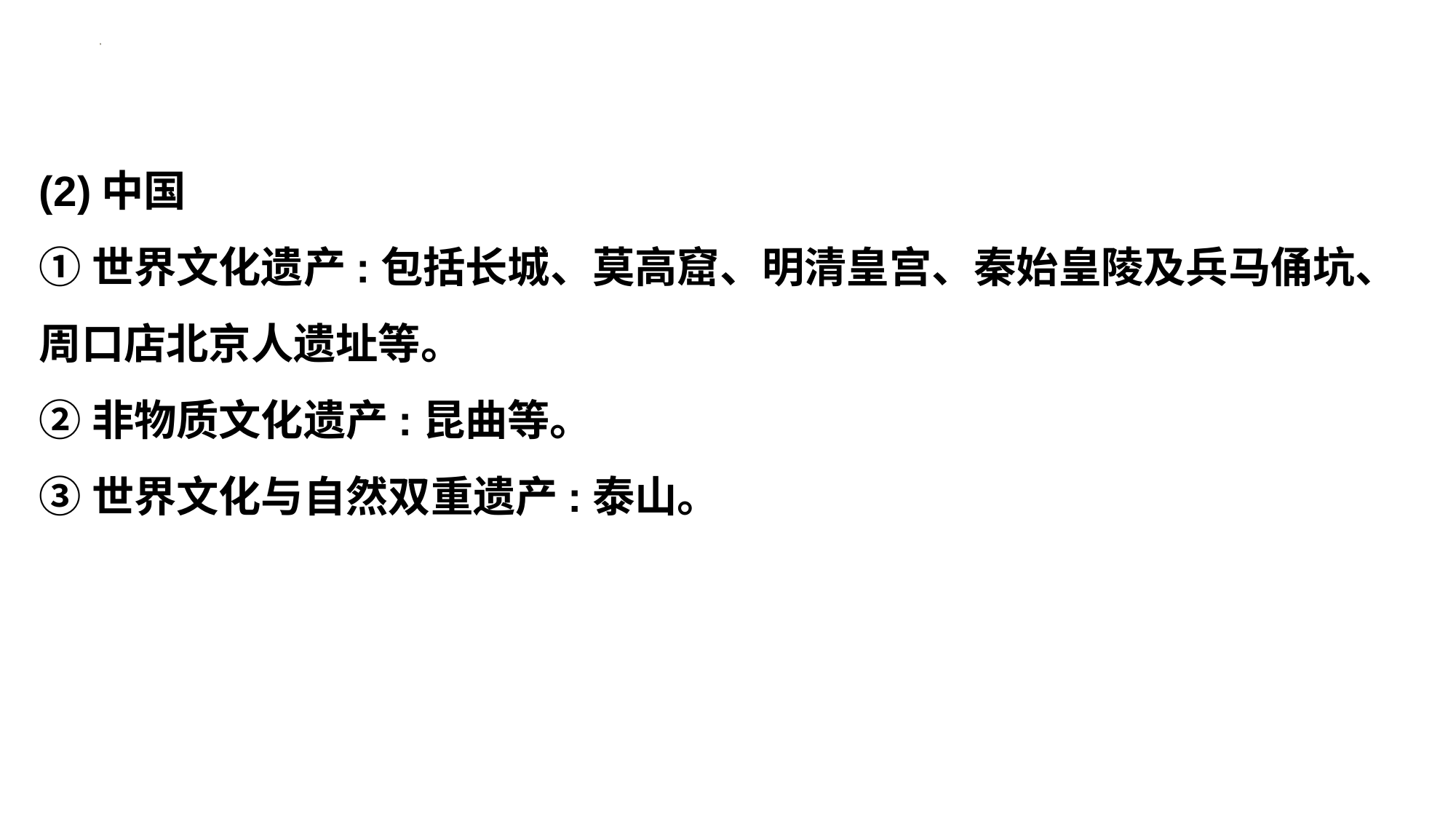

(2)中国
①世界文化遗产:包括长城、莫高窟、明清皇宫、秦始皇陵及兵马俑坑、周口店北京人遗址等。
②非物质文化遗产:昆曲等。
③世界文化与自然双重遗产:泰山。